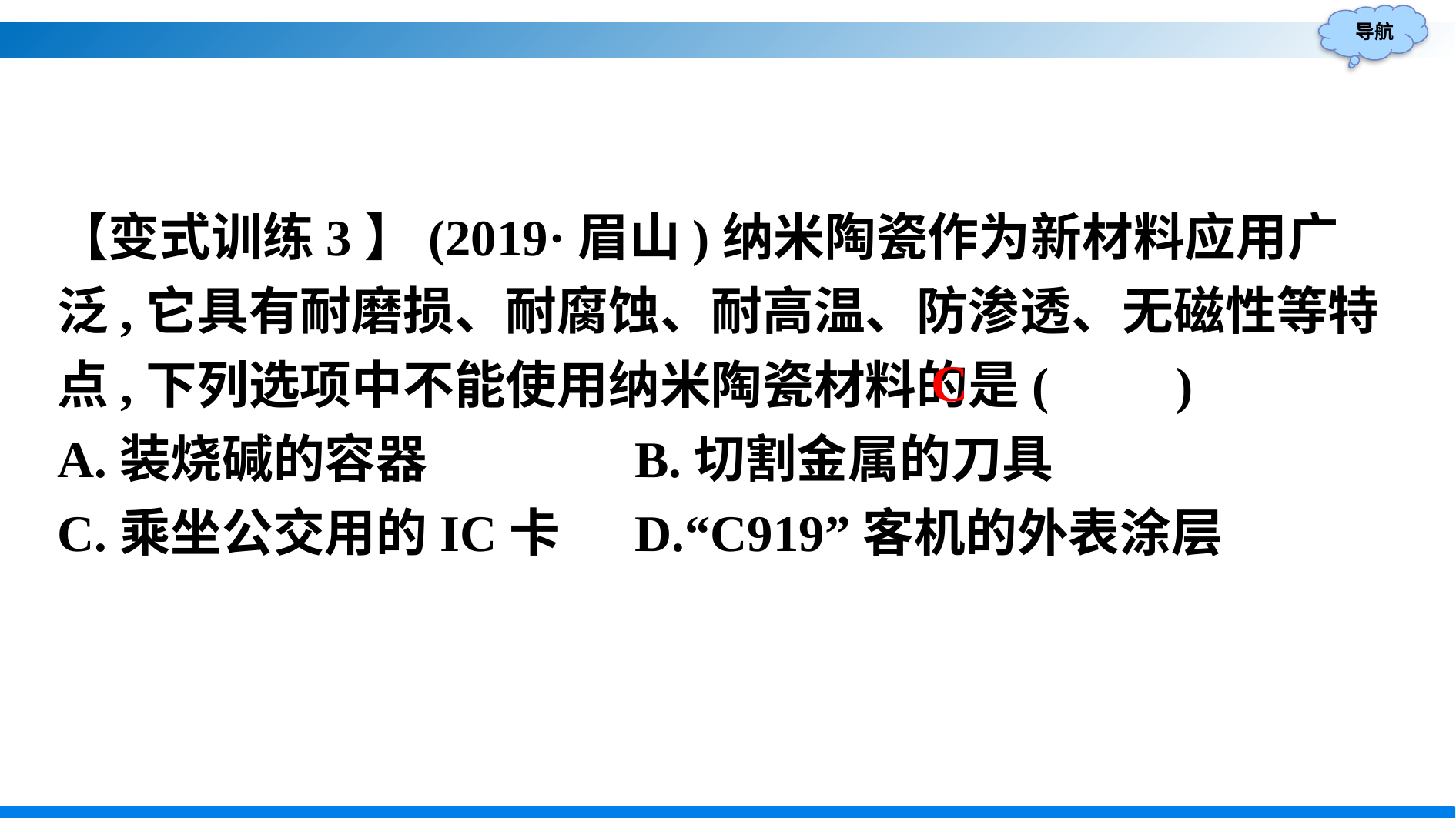

【变式训练3】(2019·眉山)纳米陶瓷作为新材料应用广泛,它具有耐磨损、耐腐蚀、耐高温、防渗透、无磁性等特点,下列选项中不能使用纳米陶瓷材料的是(　　)
A.装烧碱的容器			B.切割金属的刀具
C.乘坐公交用的IC卡	D.“C919”客机的外表涂层
C